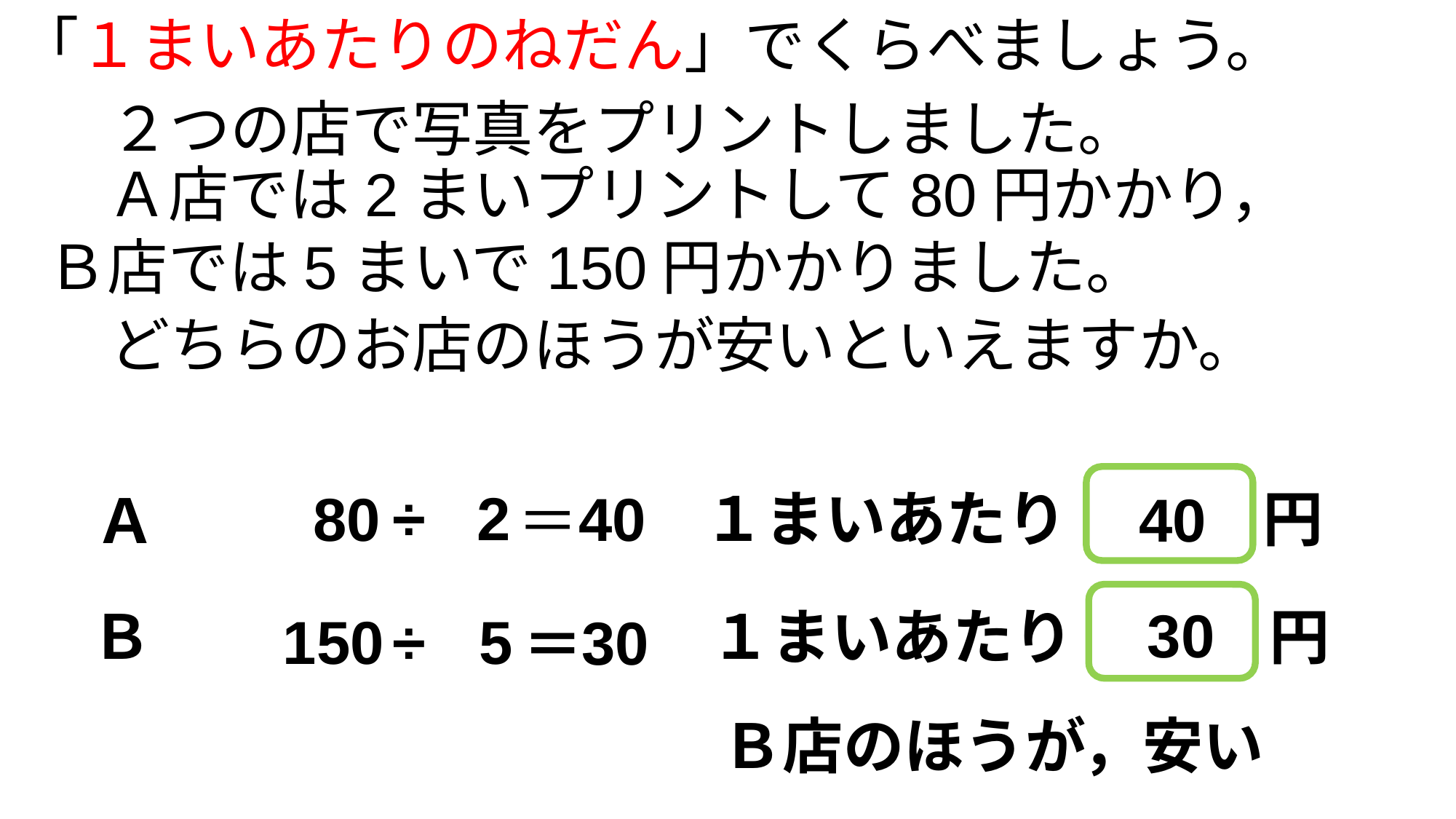

「１まいあたりのねだん」でくらべましょう。
２つの店で写真をプリントしました。
　Ａ店では2まいプリントして80円かかり，
Ｂ店では5まいで150円かかりました。
どちらのお店のほうが安いといえますか。

÷
2
40
80
１まいあたり　　　 円
40
Ａ
＝

30
Ｂ
１まいあたり　　　 円
150
÷
5
30
＝
Ｂ店のほうが，安い